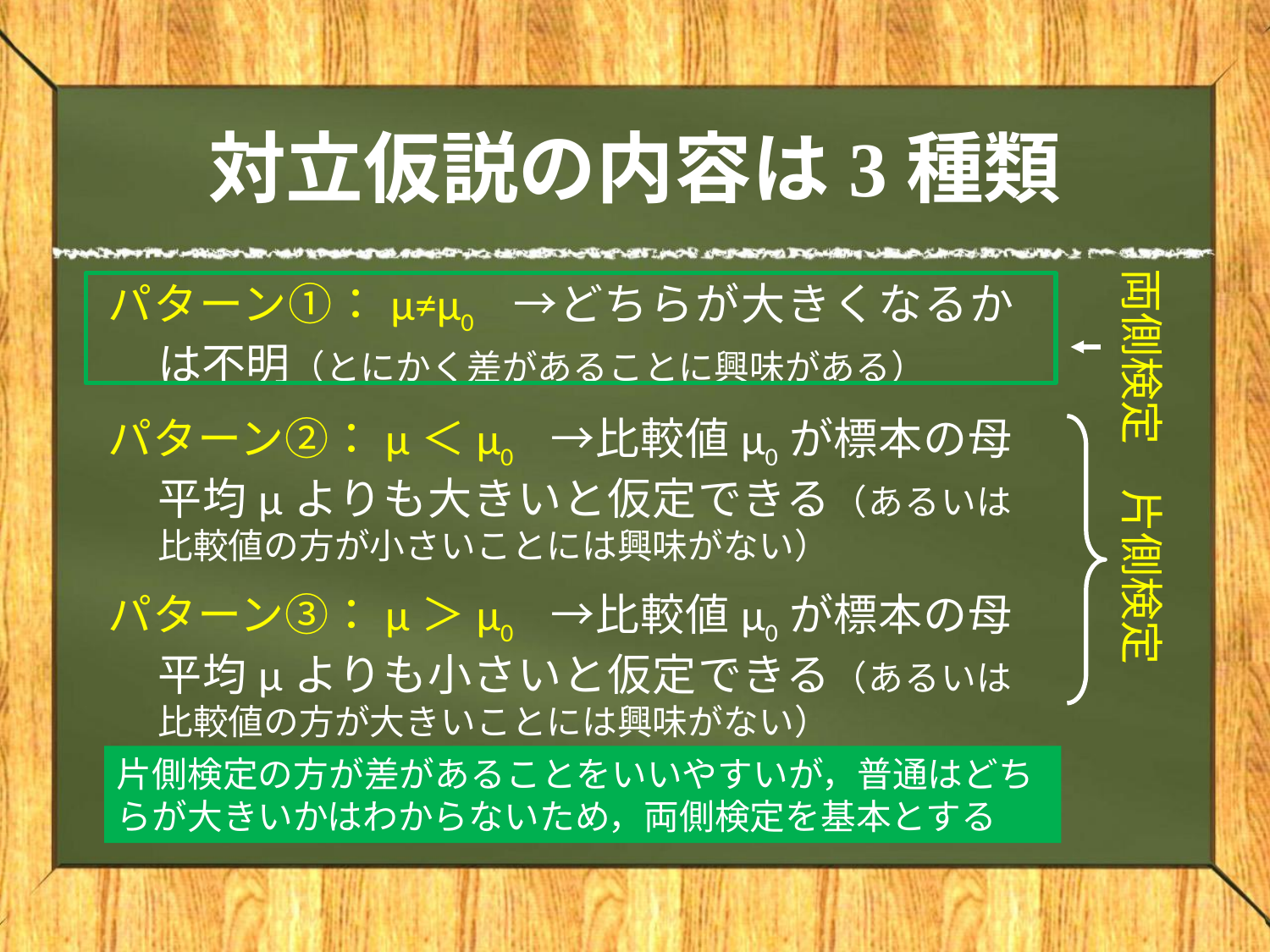

# 対立仮説の内容は3種類
両側検定
パターン①：μ≠μ0　→どちらが大きくなるかは不明（とにかく差があることに興味がある）

パターン②：μ＜μ0　→比較値μ0が標本の母平均μよりも大きいと仮定できる（あるいは比較値の方が小さいことには興味がない）

パターン③：μ＞μ0　→比較値μ0が標本の母平均μよりも小さいと仮定できる（あるいは比較値の方が大きいことには興味がない）

片側検定
片側検定の方が差があることをいいやすいが，普通はどちらが大きいかはわからないため，両側検定を基本とする